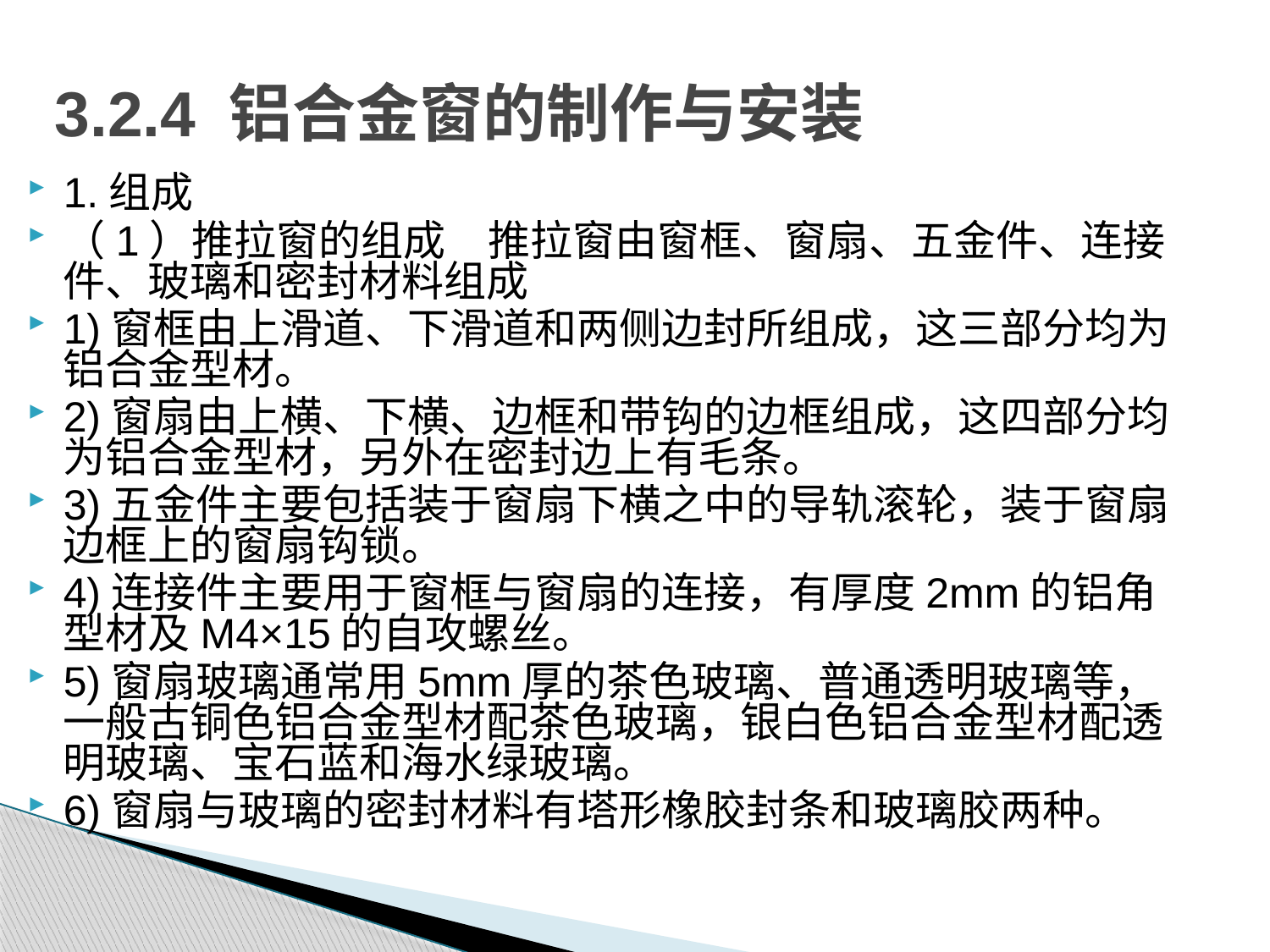

# 3.2.4 铝合金窗的制作与安装
1.组成
（1）推拉窗的组成　推拉窗由窗框、窗扇、五金件、连接件、玻璃和密封材料组成
1)窗框由上滑道、下滑道和两侧边封所组成，这三部分均为铝合金型材。
2)窗扇由上横、下横、边框和带钩的边框组成，这四部分均为铝合金型材，另外在密封边上有毛条。
3)五金件主要包括装于窗扇下横之中的导轨滚轮，装于窗扇边框上的窗扇钩锁。
4)连接件主要用于窗框与窗扇的连接，有厚度2mm的铝角型材及M4×15的自攻螺丝。
5)窗扇玻璃通常用5mm厚的茶色玻璃、普通透明玻璃等，一般古铜色铝合金型材配茶色玻璃，银白色铝合金型材配透明玻璃、宝石蓝和海水绿玻璃。
6)窗扇与玻璃的密封材料有塔形橡胶封条和玻璃胶两种。